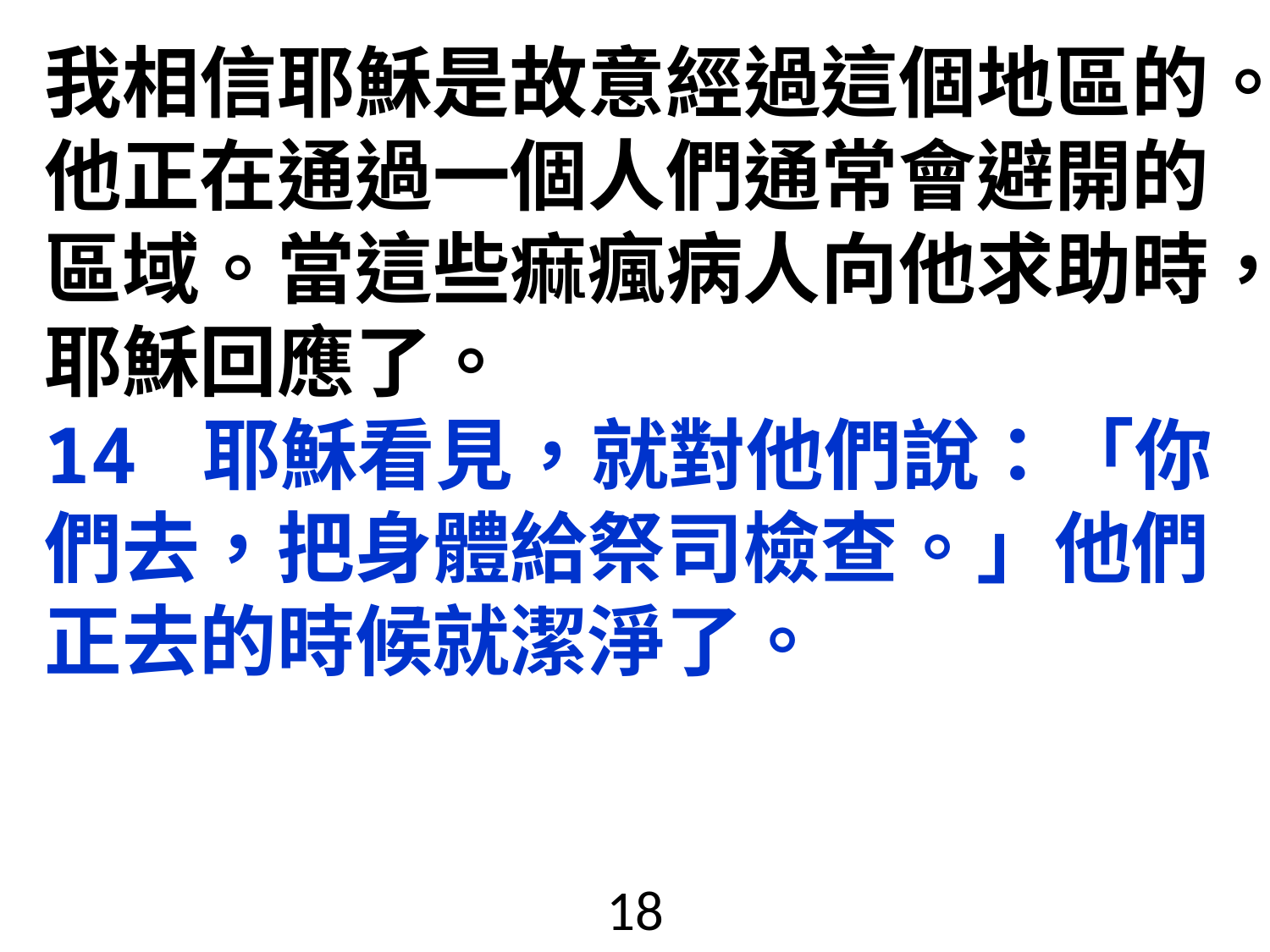

# 我相信耶穌是故意經過這個地區的。他正在通過一個人們通常會避開的區域。當這些痲瘋病人向他求助時，耶穌回應了。 14 耶穌看見，就對他們說：「你們去，把身體給祭司檢查。」他們正去的時候就潔淨了。
18